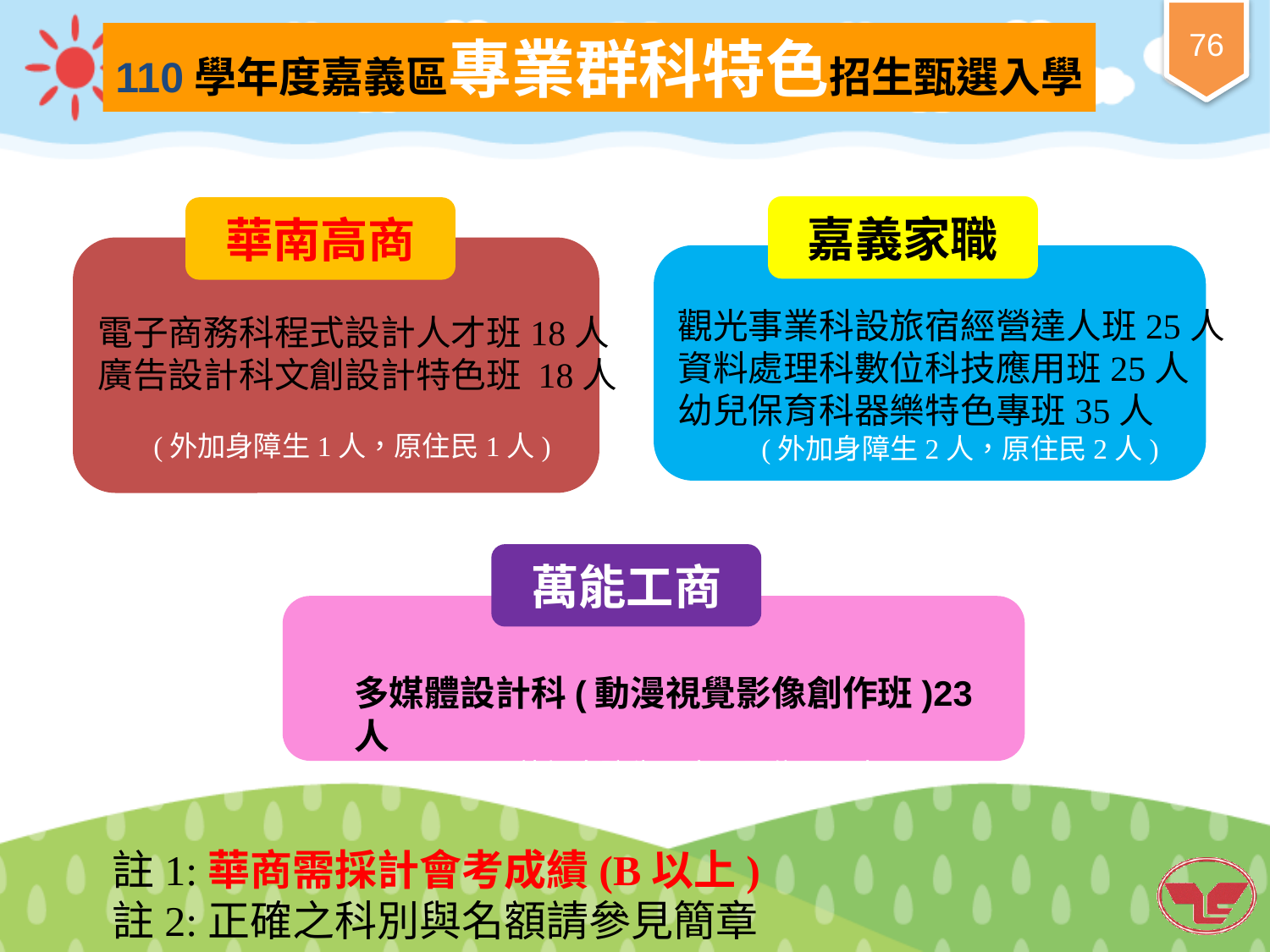

110學年度嘉義區專業群科特色招生甄選入學
嘉義家職
華南高商

電子商務科程式設計人才班18人
廣告設計科文創設計特色班 18人

        (外加身障生1人，原住民1人)

觀光事業科設旅宿經營達人班25人
資料處理科數位科技應用班25人
幼兒保育科器樂特色專班35人
            (外加身障生2人，原住民2人)
萬能工商

多媒體設計科(動漫視覺影像創作班)23人
                     (外加身障生1人，原住民1人)

註1:華商需採計會考成績(B以上)
註2:正確之科別與名額請參見簡章